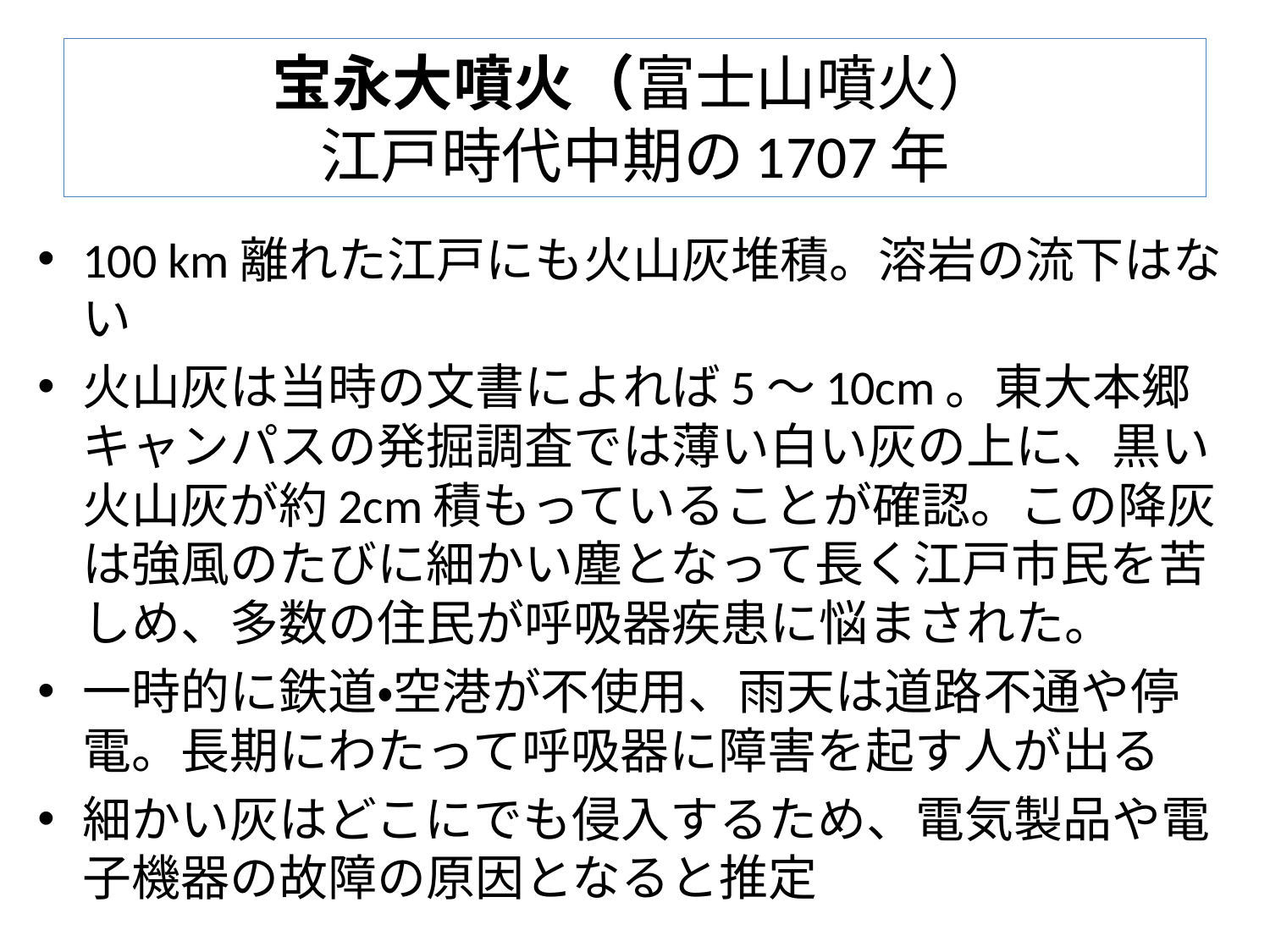

# 宝永大噴火（富士山噴火） 江戸時代中期の1707年
100 km離れた江戸にも火山灰堆積。溶岩の流下はない
火山灰は当時の文書によれば5〜10cm。東大本郷キャンパスの発掘調査では薄い白い灰の上に、黒い火山灰が約2cm積もっていることが確認。この降灰は強風のたびに細かい塵となって長く江戸市民を苦しめ、多数の住民が呼吸器疾患に悩まされた。
一時的に鉄道・空港が不使用、雨天は道路不通や停電。長期にわたって呼吸器に障害を起す人が出る
細かい灰はどこにでも侵入するため、電気製品や電子機器の故障の原因となると推定